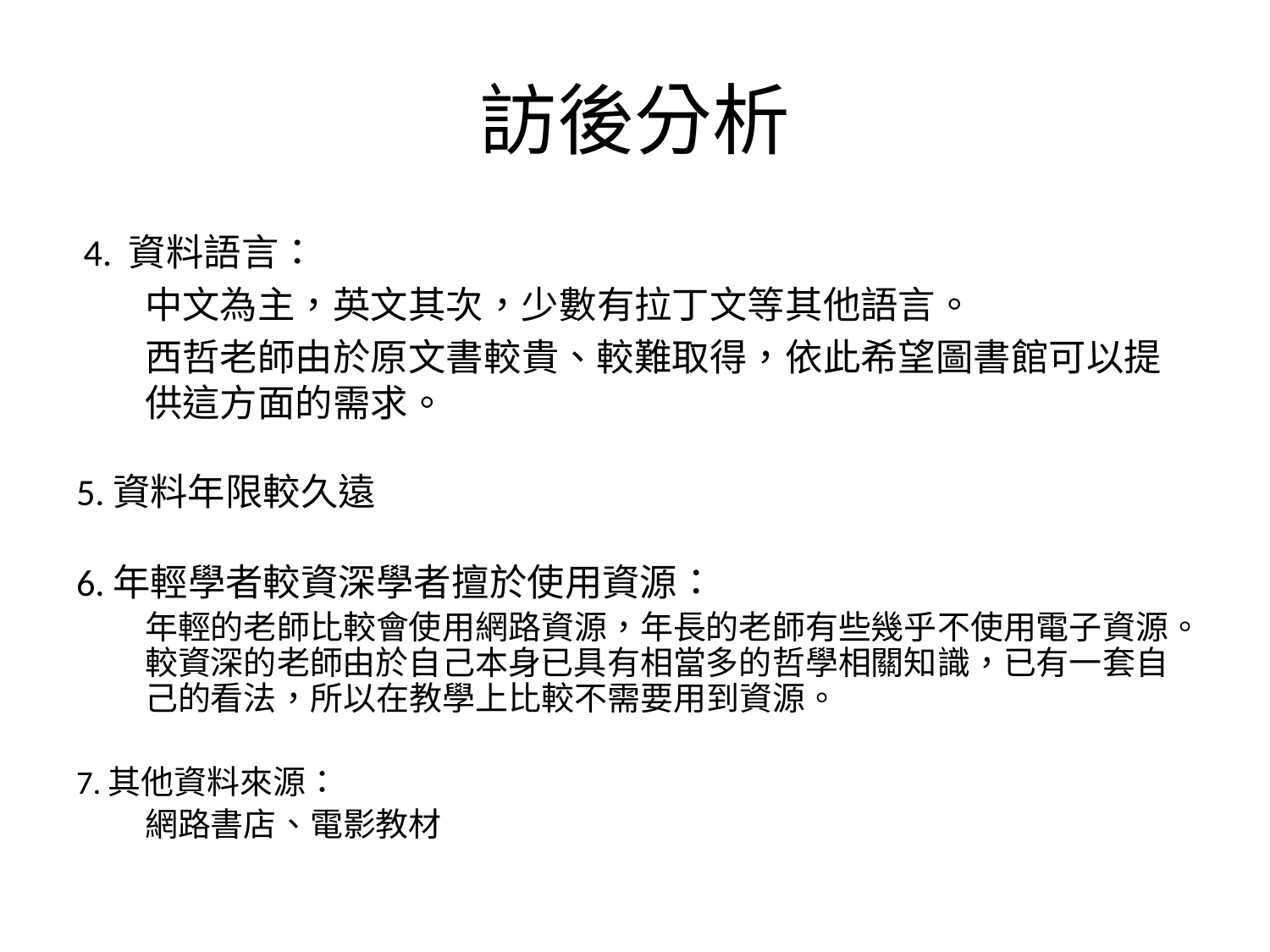

# 訪後分析
 4. 資料語言：
	中文為主，英文其次，少數有拉丁文等其他語言。
	西哲老師由於原文書較貴、較難取得，依此希望圖書館可以提供這方面的需求。

5.資料年限較久遠

6.年輕學者較資深學者擅於使用資源：
	年輕的老師比較會使用網路資源，年長的老師有些幾乎不使用電子資源。較資深的老師由於自己本身已具有相當多的哲學相關知識，已有一套自己的看法，所以在教學上比較不需要用到資源。

7.其他資料來源：
	網路書店、電影教材